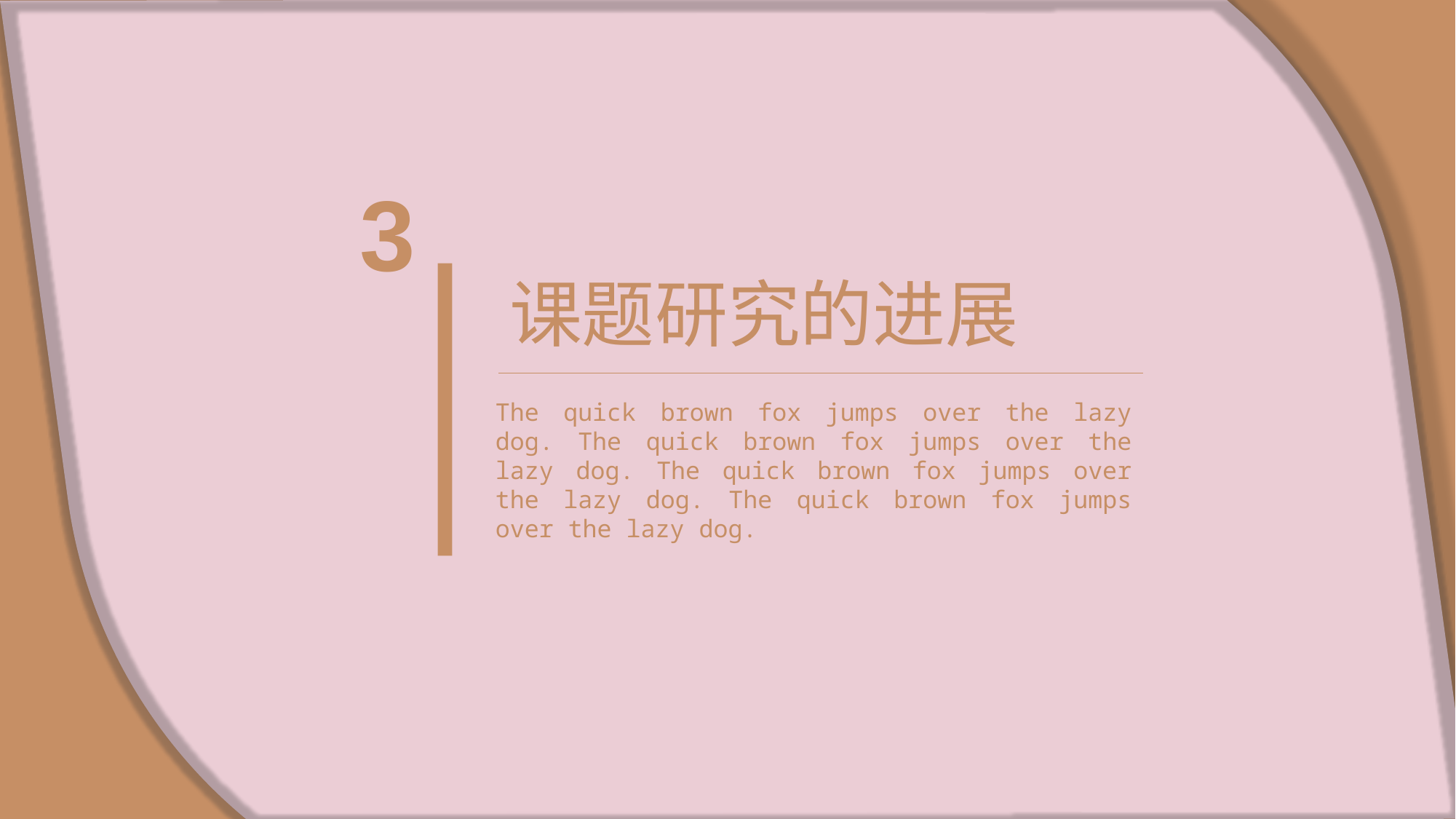

3
课题研究的进展

The quick brown fox jumps over the lazy dog. The quick brown fox jumps over the lazy dog. The quick brown fox jumps over the lazy dog. The quick brown fox jumps over the lazy dog.